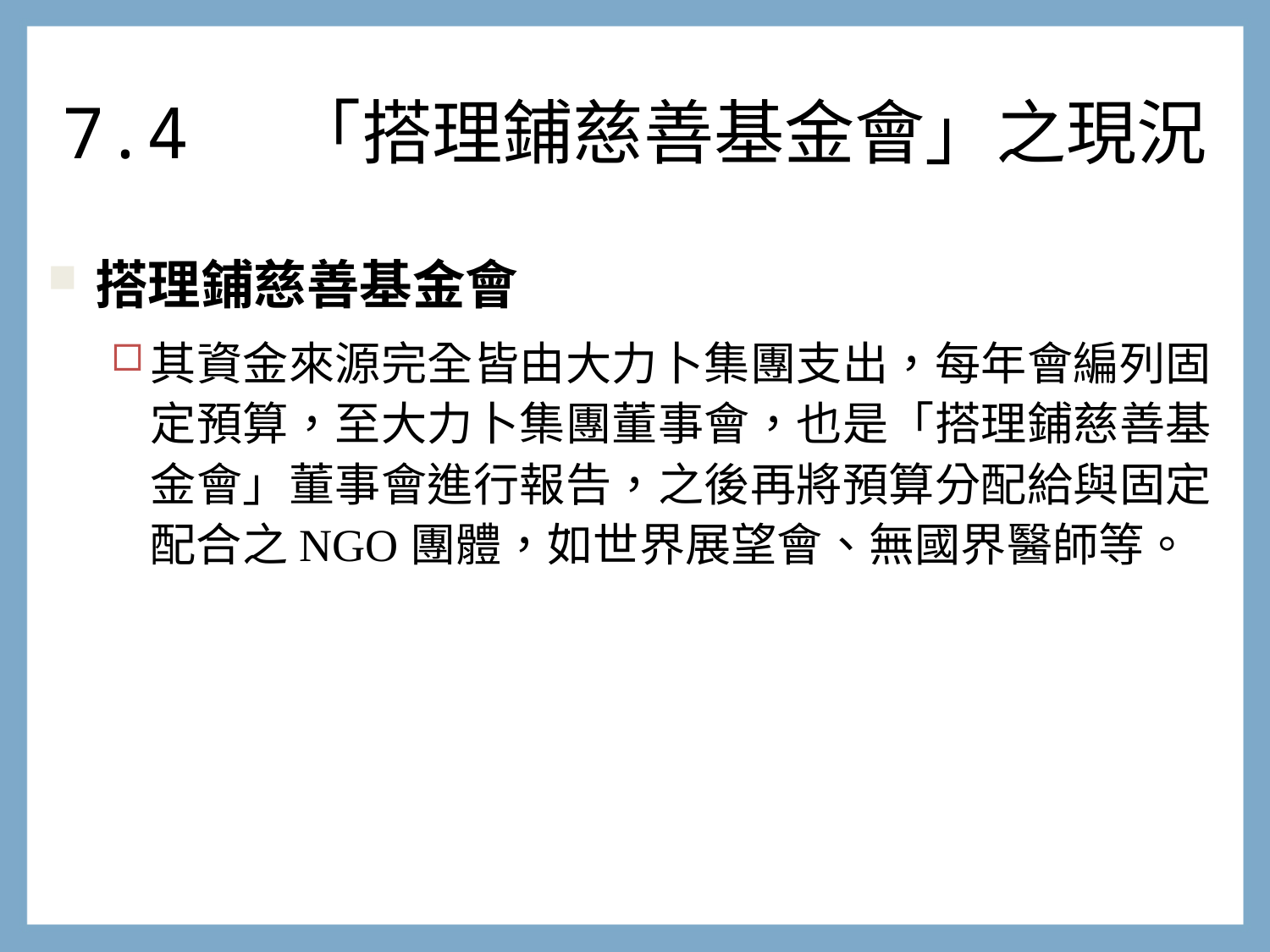

# 7.4  「搭理鋪慈善基金會」之現況
搭理鋪慈善基金會
其資金來源完全皆由大力卜集團支出，每年會編列固定預算，至大力卜集團董事會，也是「搭理鋪慈善基金會」董事會進行報告，之後再將預算分配給與固定配合之NGO團體，如世界展望會、無國界醫師等。